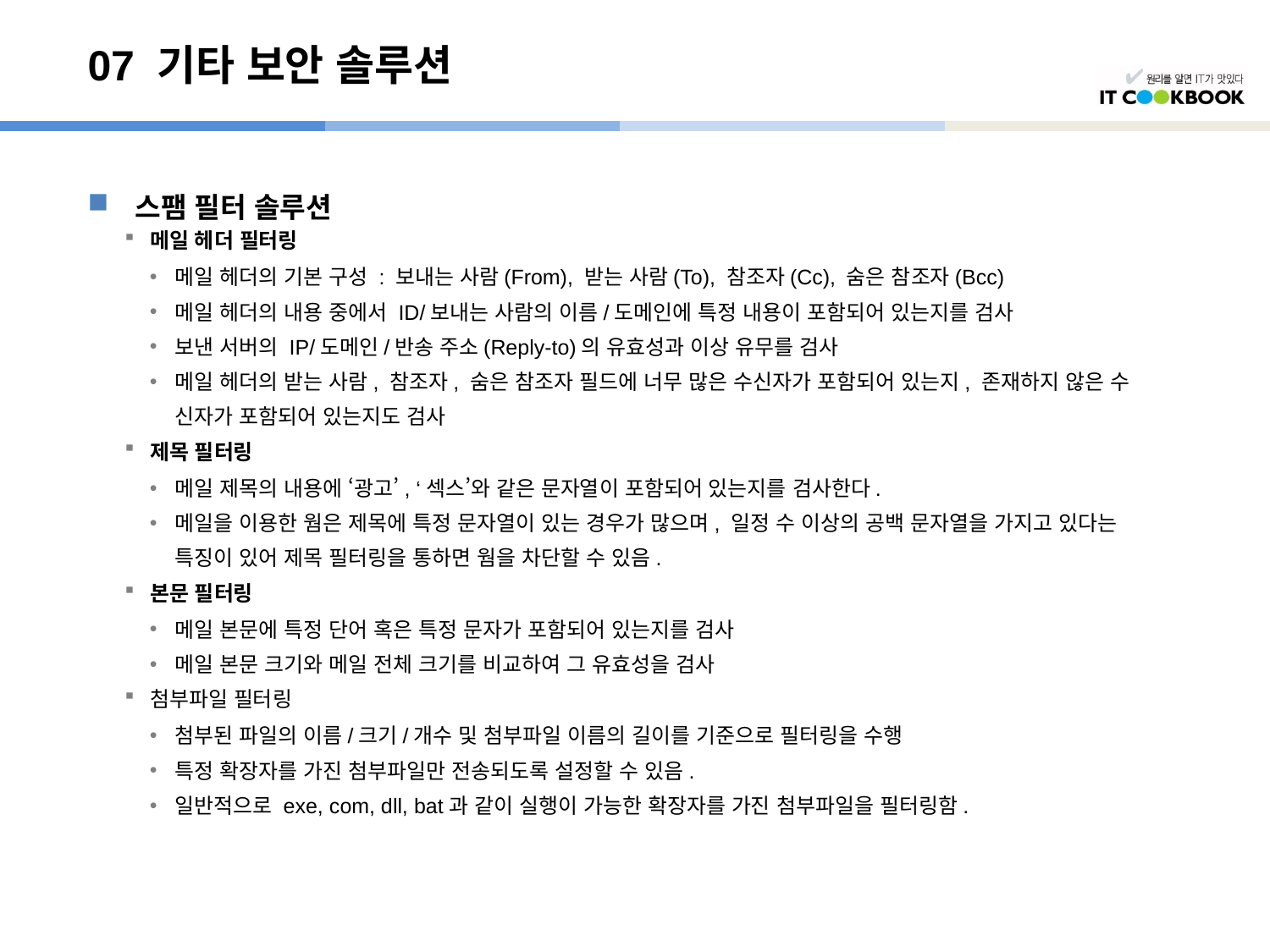

# 07 기타 보안 솔루션
스팸 필터 솔루션
메일 헤더 필터링
메일 헤더의 기본 구성 : 보내는 사람(From), 받는 사람(To), 참조자(Cc), 숨은 참조자(Bcc)
메일 헤더의 내용 중에서 ID/보내는 사람의 이름/도메인에 특정 내용이 포함되어 있는지를 검사
보낸 서버의 IP/도메인/반송 주소(Reply-to)의 유효성과 이상 유무를 검사
메일 헤더의 받는 사람, 참조자, 숨은 참조자 필드에 너무 많은 수신자가 포함되어 있는지, 존재하지 않은 수
	신자가 포함되어 있는지도 검사
제목 필터링
메일 제목의 내용에 ‘광고’, ‘섹스’와 같은 문자열이 포함되어 있는지를 검사한다.
메일을 이용한 웜은 제목에 특정 문자열이 있는 경우가 많으며, 일정 수 이상의 공백 문자열을 가지고 있다는
	특징이 있어 제목 필터링을 통하면 웜을 차단할 수 있음.
본문 필터링
메일 본문에 특정 단어 혹은 특정 문자가 포함되어 있는지를 검사
메일 본문 크기와 메일 전체 크기를 비교하여 그 유효성을 검사
첨부파일 필터링
첨부된 파일의 이름/크기/개수 및 첨부파일 이름의 길이를 기준으로 필터링을 수행
특정 확장자를 가진 첨부파일만 전송되도록 설정할 수 있음.
일반적으로 exe, com, dll, bat과 같이 실행이 가능한 확장자를 가진 첨부파일을 필터링함.